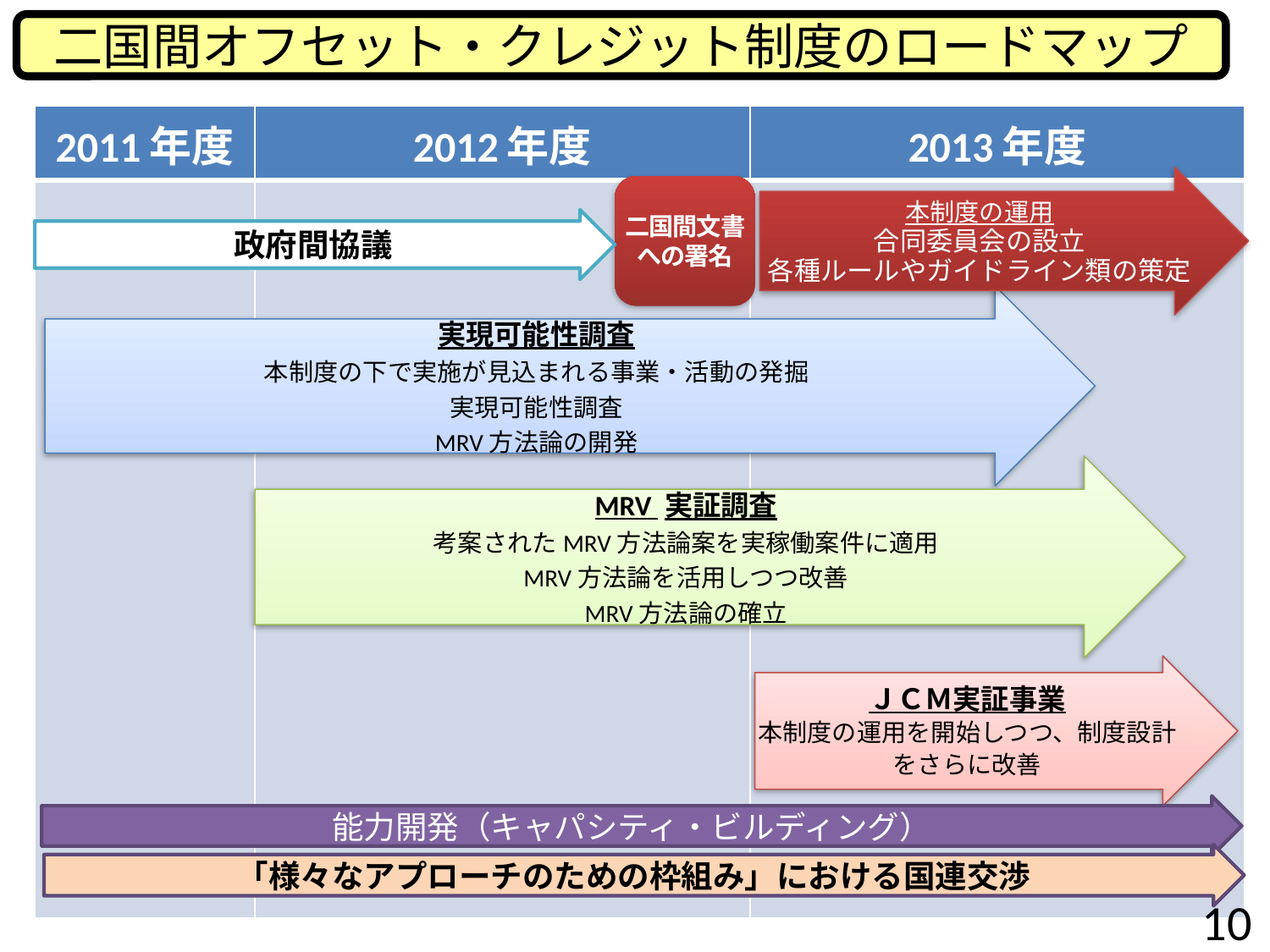

二国間オフセット・クレジット制度のロードマップ
| 2011年度 | 2012年度 | 2013年度 |
| --- | --- | --- |
|  |  |  |
本制度の運用
合同委員会の設立
各種ルールやガイドライン類の策定
二国間文書への署名
政府間協議
実現可能性調査
本制度の下で実施が見込まれる事業・活動の発掘
実現可能性調査
MRV方法論の開発
MRV 実証調査
考案されたMRV方法論案を実稼働案件に適用
MRV方法論を活用しつつ改善
MRV方法論の確立
ＪＣＭ実証事業
本制度の運用を開始しつつ、制度設計をさらに改善
能力開発（キャパシティ・ビルディング）
「様々なアプローチのための枠組み」における国連交渉
10